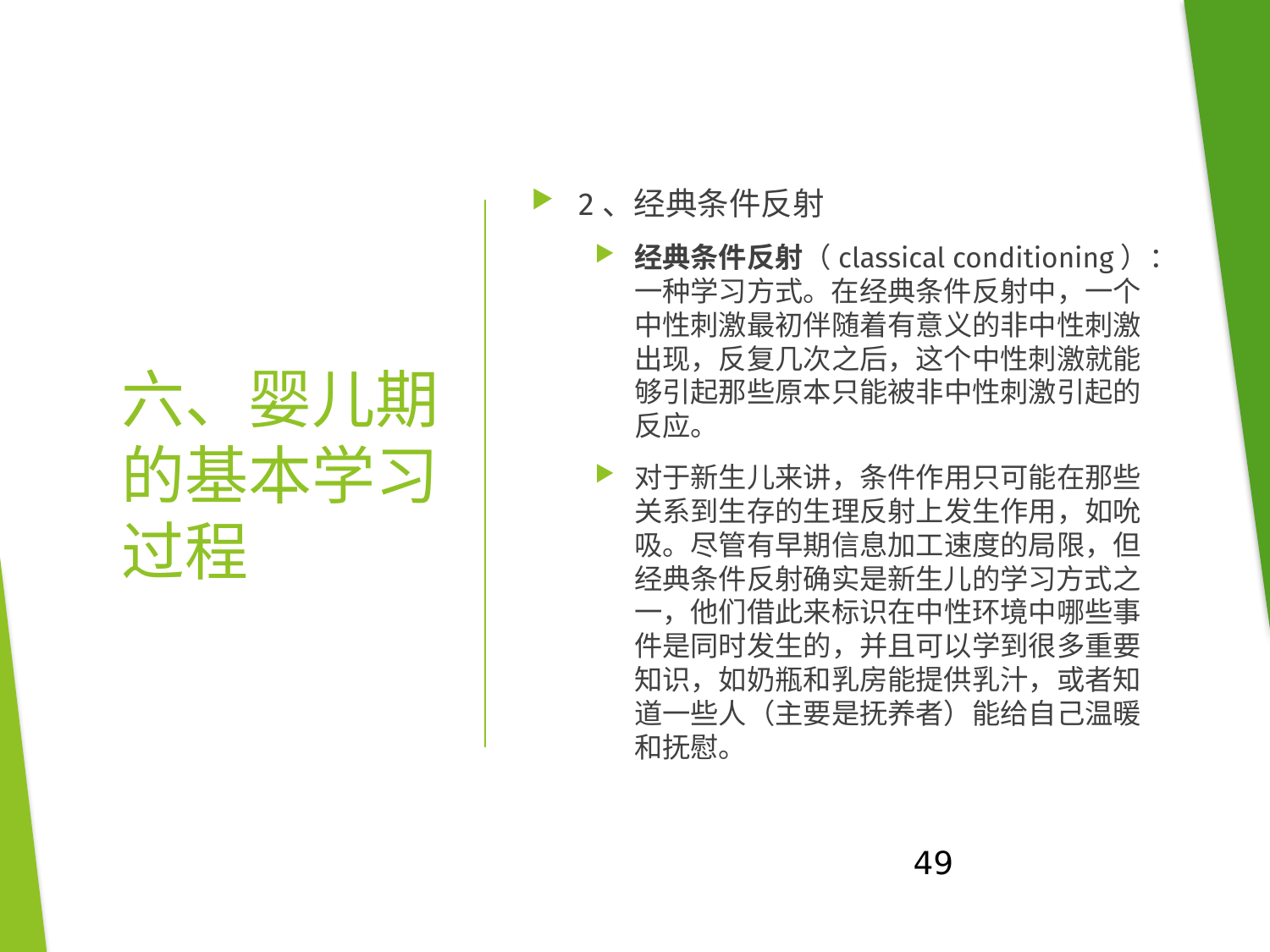

2、经典条件反射
经典条件反射（classical conditioning）：一种学习方式。在经典条件反射中，一个中性刺激最初伴随着有意义的非中性刺激出现，反复几次之后，这个中性刺激就能够引起那些原本只能被非中性刺激引起的反应。
对于新生儿来讲，条件作用只可能在那些关系到生存的生理反射上发生作用，如吮吸。尽管有早期信息加工速度的局限，但经典条件反射确实是新生儿的学习方式之一，他们借此来标识在中性环境中哪些事件是同时发生的，并且可以学到很多重要知识，如奶瓶和乳房能提供乳汁，或者知道一些人（主要是抚养者）能给自己温暖和抚慰。
# 六、婴儿期的基本学习过程

49